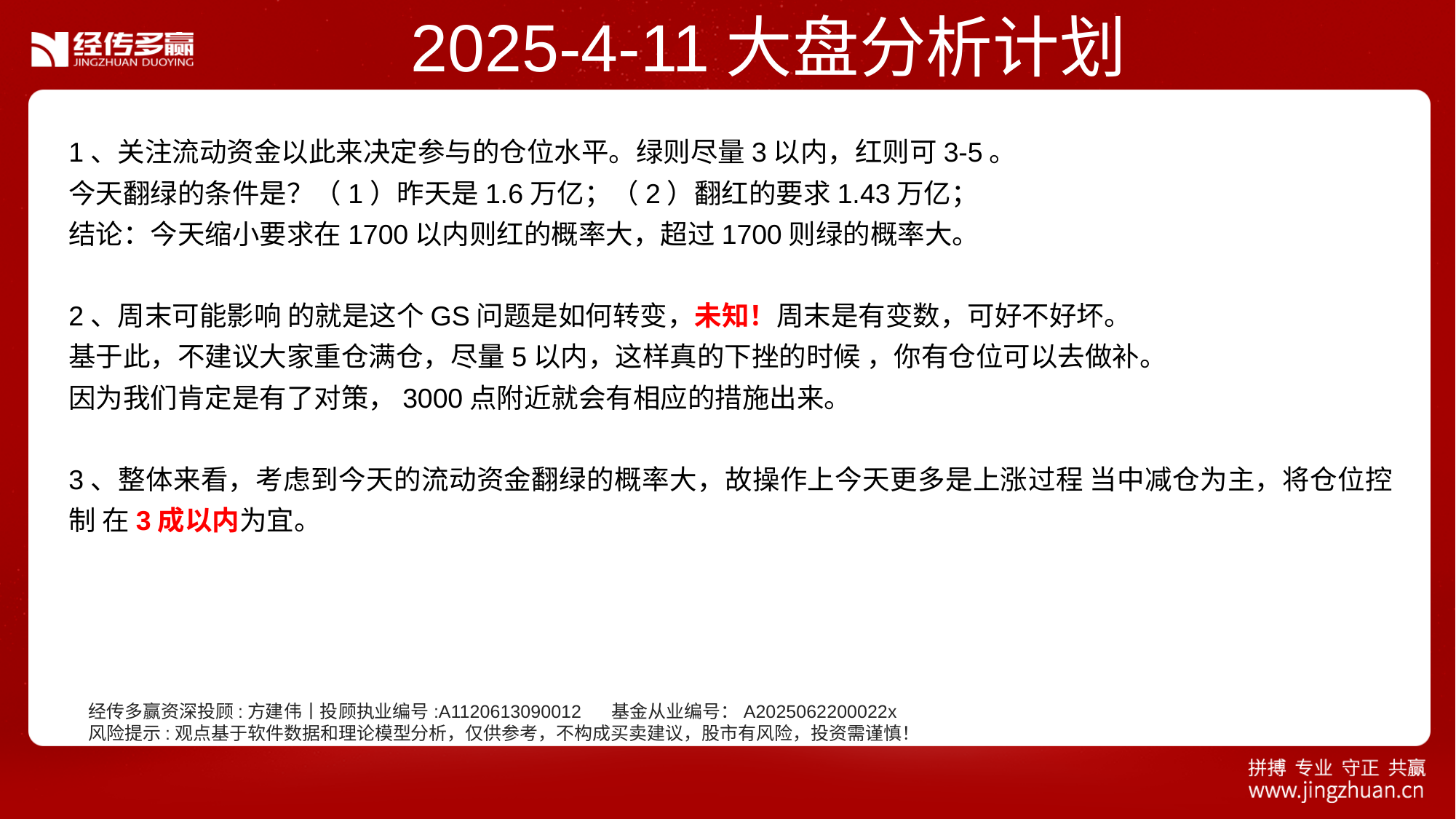

2025-4-11大盘分析计划
1、关注流动资金以此来决定参与的仓位水平。绿则尽量3以内，红则可3-5。
今天翻绿的条件是？（1）昨天是1.6万亿；（2）翻红的要求1.43万亿；
结论：今天缩小要求在1700以内则红的概率大，超过1700则绿的概率大。

2、周末可能影响 的就是这个GS问题是如何转变，未知！周末是有变数，可好不好坏。
基于此，不建议大家重仓满仓，尽量5以内，这样真的下挫的时候 ，你有仓位可以去做补。
因为我们肯定是有了对策，3000点附近就会有相应的措施出来。

3、整体来看，考虑到今天的流动资金翻绿的概率大，故操作上今天更多是上涨过程 当中减仓为主，将仓位控制 在3成以内为宜。